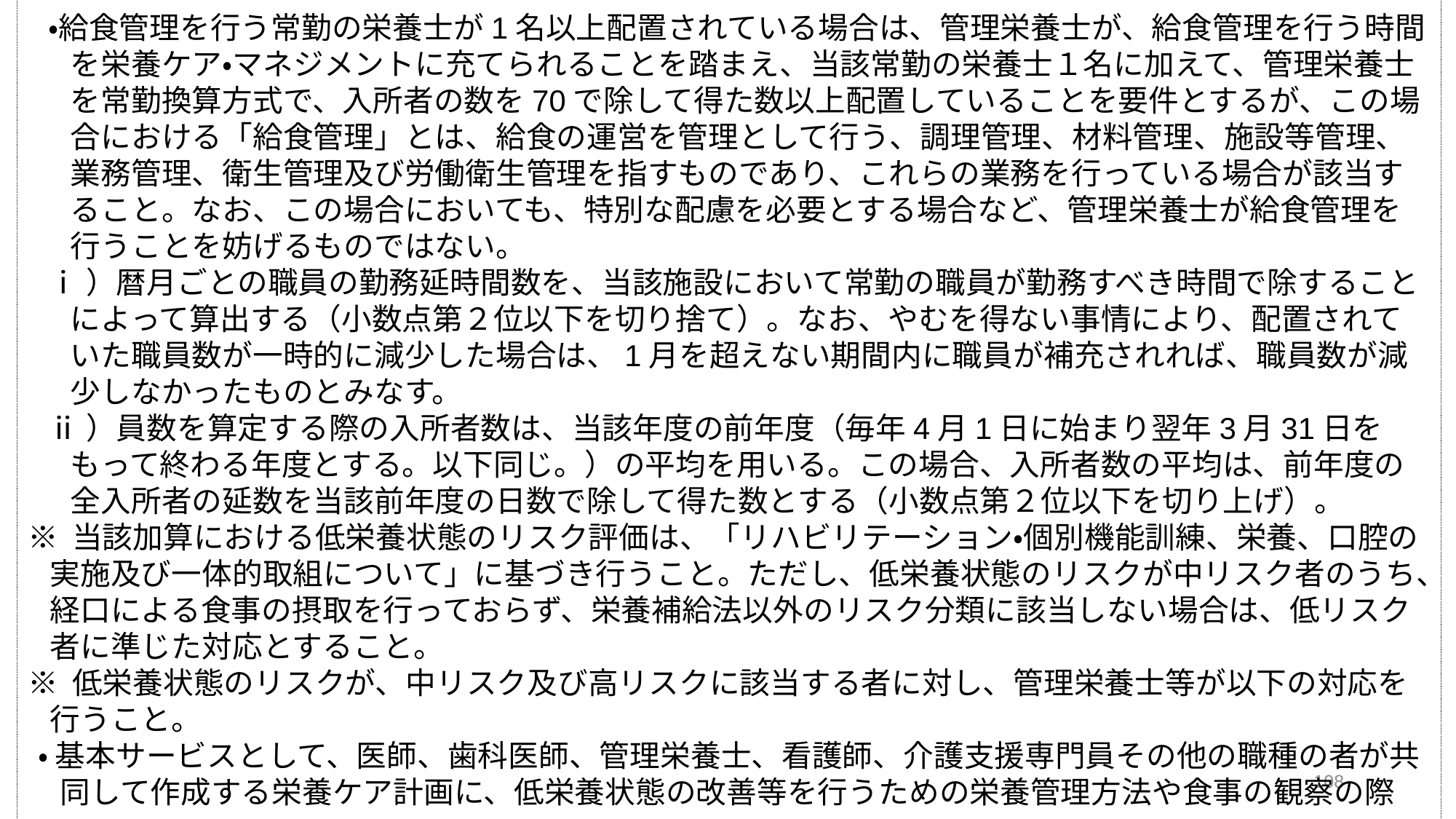

・給食管理を行う常勤の栄養士が1名以上配置されている場合は、管理栄養士が、給食管理を行う時間を栄養ケア・マネジメントに充てられることを踏まえ、当該常勤の栄養士１名に加えて、管理栄養士を常勤換算方式で、入所者の数を70で除して得た数以上配置していることを要件とするが、この場合における「給食管理」とは、給食の運営を管理として行う、調理管理、材料管理、施設等管理、業務管理、衛生管理及び労働衛生管理を指すものであり、これらの業務を行っている場合が該当すること。なお、この場合においても、特別な配慮を必要とする場合など、管理栄養士が給食管理を行うことを妨げるものではない。
ⅰ）暦月ごとの職員の勤務延時間数を、当該施設において常勤の職員が勤務すべき時間で除することによって算出する（小数点第２位以下を切り捨て）。なお、やむを得ない事情により、配置されていた職員数が一時的に減少した場合は、1月を超えない期間内に職員が補充されれば、職員数が減少しなかったものとみなす。
ⅱ）員数を算定する際の入所者数は、当該年度の前年度（毎年4月1日に始まり翌年3月31日をもって終わる年度とする。以下同じ。）の平均を用いる。この場合、入所者数の平均は、前年度の全入所者の延数を当該前年度の日数で除して得た数とする（小数点第２位以下を切り上げ）。
※ 当該加算における低栄養状態のリスク評価は、「リハビリテーション・個別機能訓練、栄養、口腔の実施及び一体的取組について」に基づき行うこと。ただし、低栄養状態のリスクが中リスク者のうち、経口による食事の摂取を行っておらず、栄養補給法以外のリスク分類に該当しない場合は、低リスク者に準じた対応とすること。
※ 低栄養状態のリスクが、中リスク及び高リスクに該当する者に対し、管理栄養士等が以下の対応を行うこと。
・ 基本サービスとして、医師、歯科医師、管理栄養士、看護師、介護支援専門員その他の職種の者が共同して作成する栄養ケア計画に、低栄養状態の改善等を行うための栄養管理方法や食事の観察の際

108